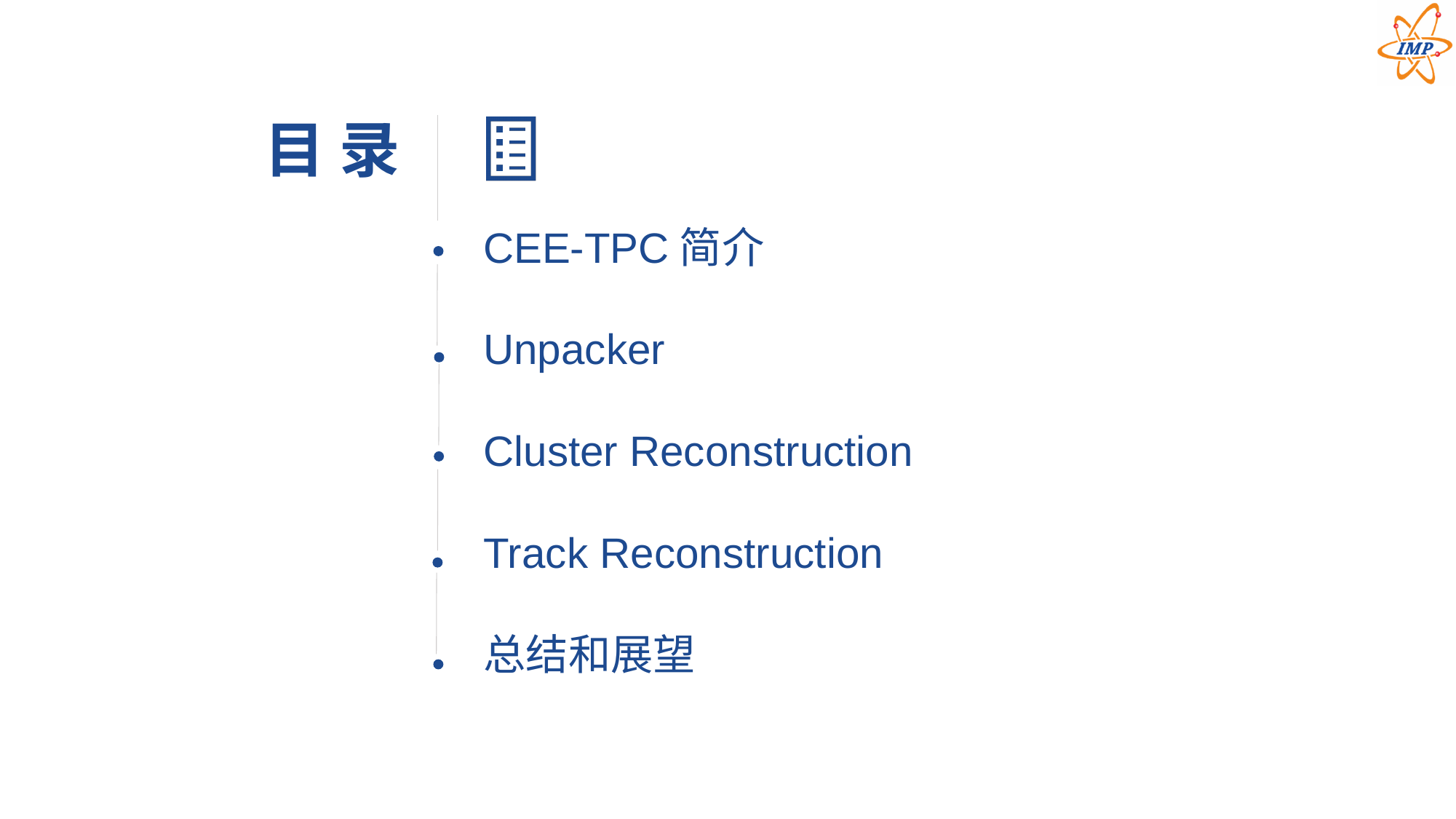

CEE-TPC简介
Unpacker
Cluster Reconstruction
Track Reconstruction
总结和展望